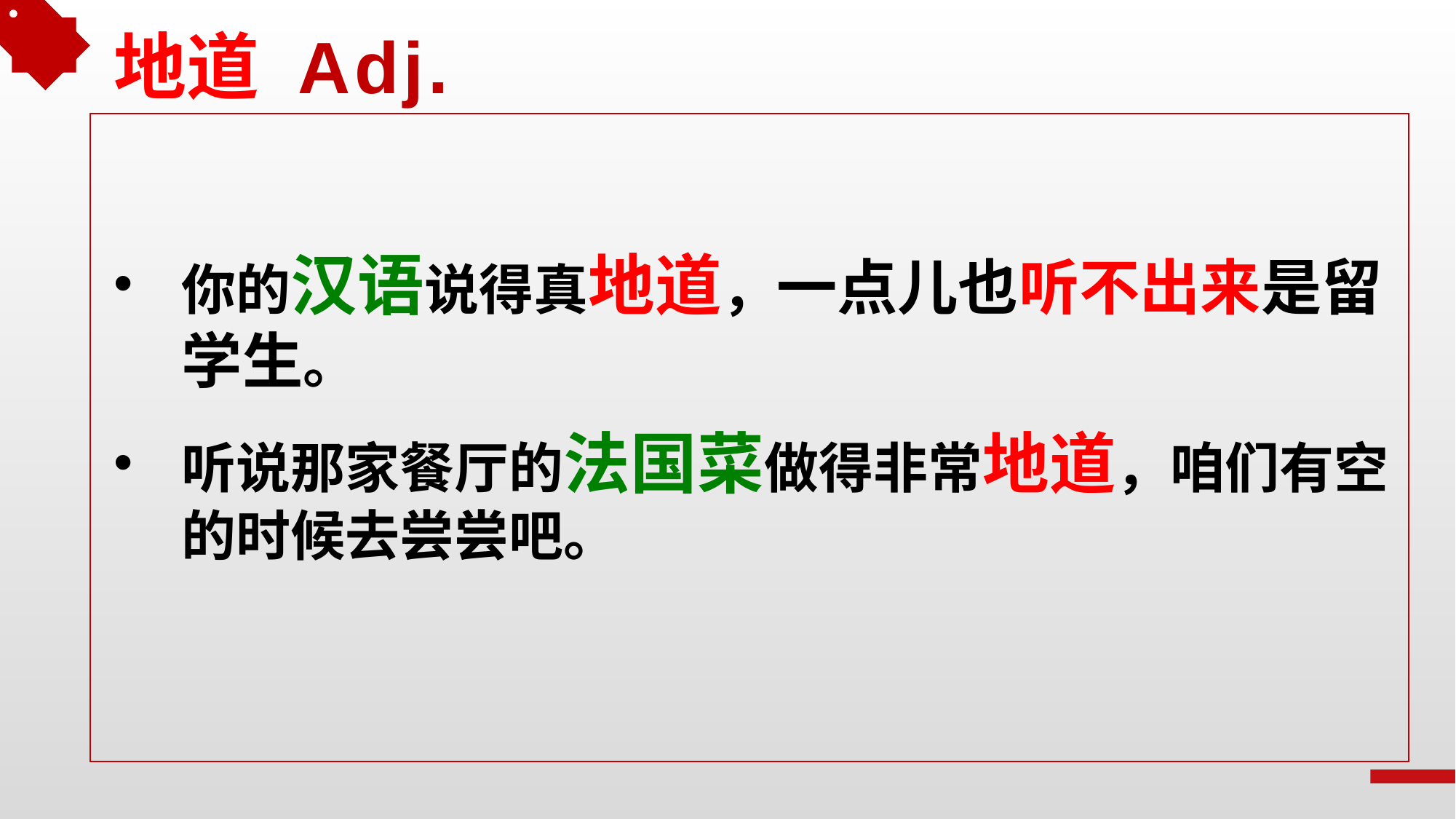

地道 Adj.

你的汉语说得真地道，一点儿也听不出来是留学生。
听说那家餐厅的法国菜做得非常地道，咱们有空的时候去尝尝吧。